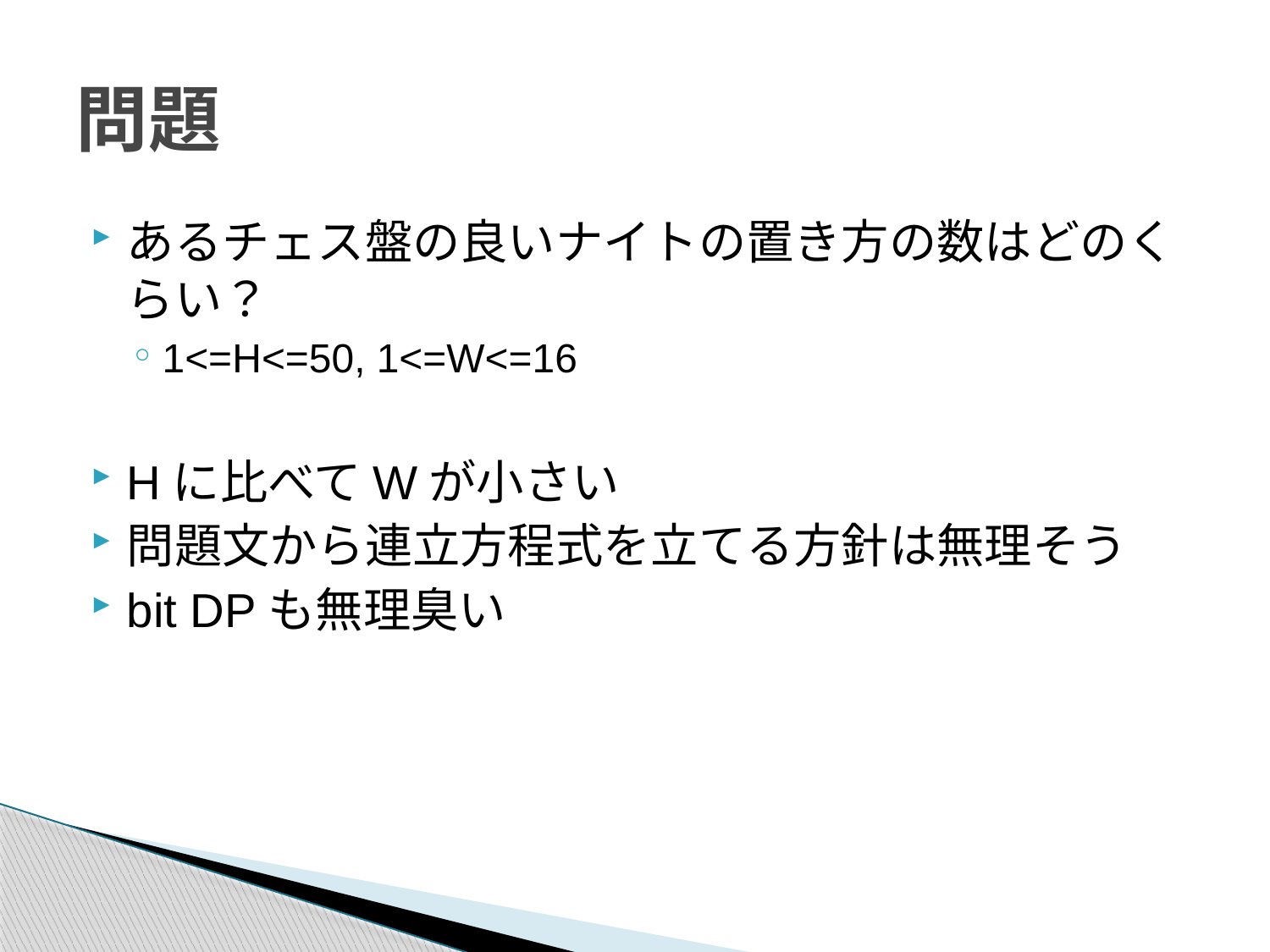

# 問題
あるチェス盤の良いナイトの置き方の数はどのくらい？
1<=H<=50, 1<=W<=16

Hに比べてWが小さい
問題文から連立方程式を立てる方針は無理そう
bit DPも無理臭い